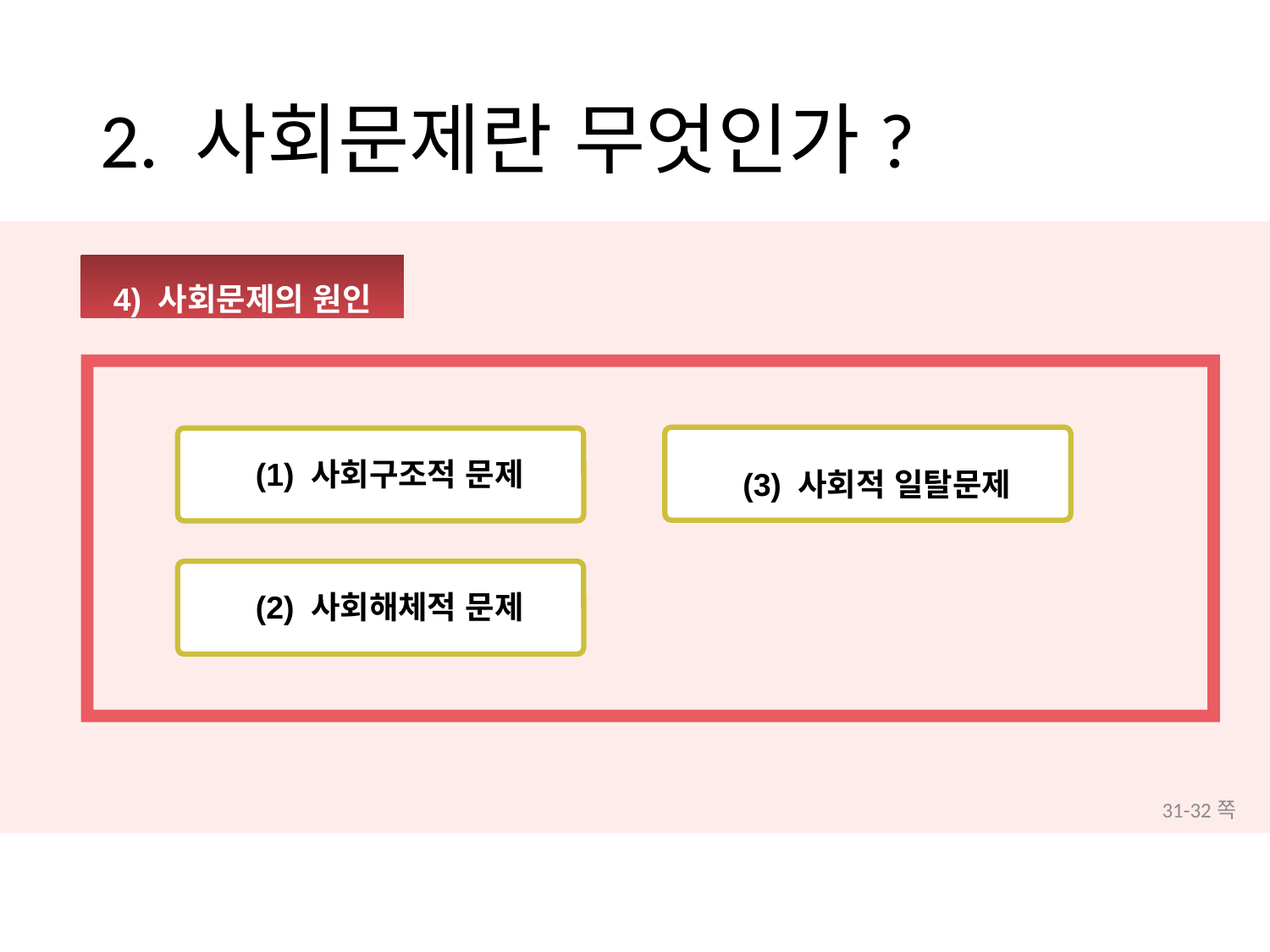

# 2. 사회문제란 무엇인가?

4) 사회문제의 원인

(3) 사회적 일탈문제
(1) 사회구조적 문제

(2) 사회해체적 문제

31-32쪽